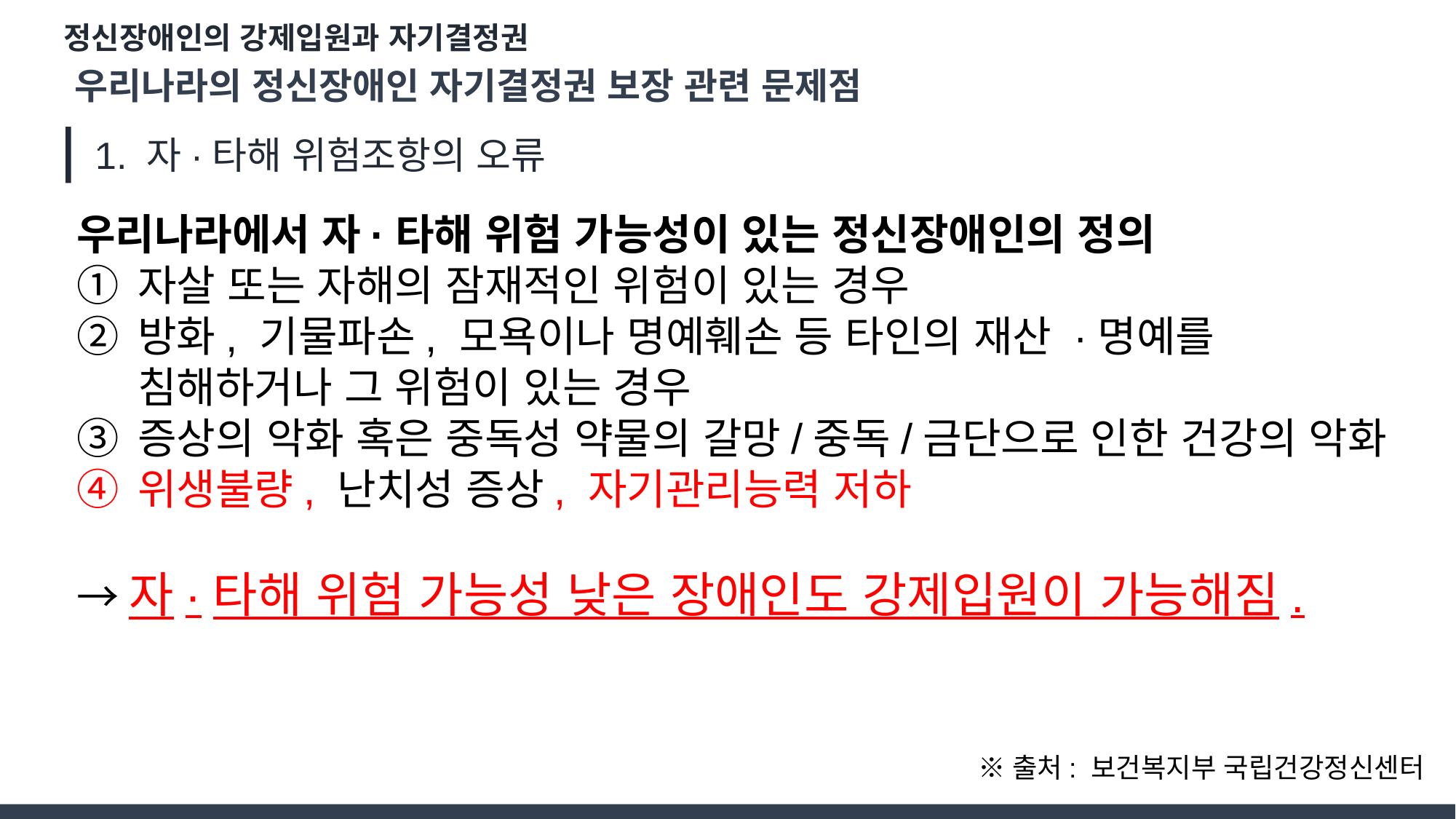

정신장애인의 강제입원과 자기결정권
우리나라의 정신장애인 자기결정권 보장 관련 문제점
.

1. 자·타해 위험조항의 오류

우리나라에서 자·타해 위험 가능성이 있는 정신장애인의 정의
자살 또는 자해의 잠재적인 위험이 있는 경우
방화, 기물파손, 모욕이나 명예훼손 등 타인의 재산 ·명예를 침해하거나 그 위험이 있는 경우
증상의 악화 혹은 중독성 약물의 갈망/중독/금단으로 인한 건강의 악화
위생불량, 난치성 증상, 자기관리능력 저하

→자·타해 위험 가능성 낮은 장애인도 강제입원이 가능해짐.
※출처: 보건복지부 국립건강정신센터